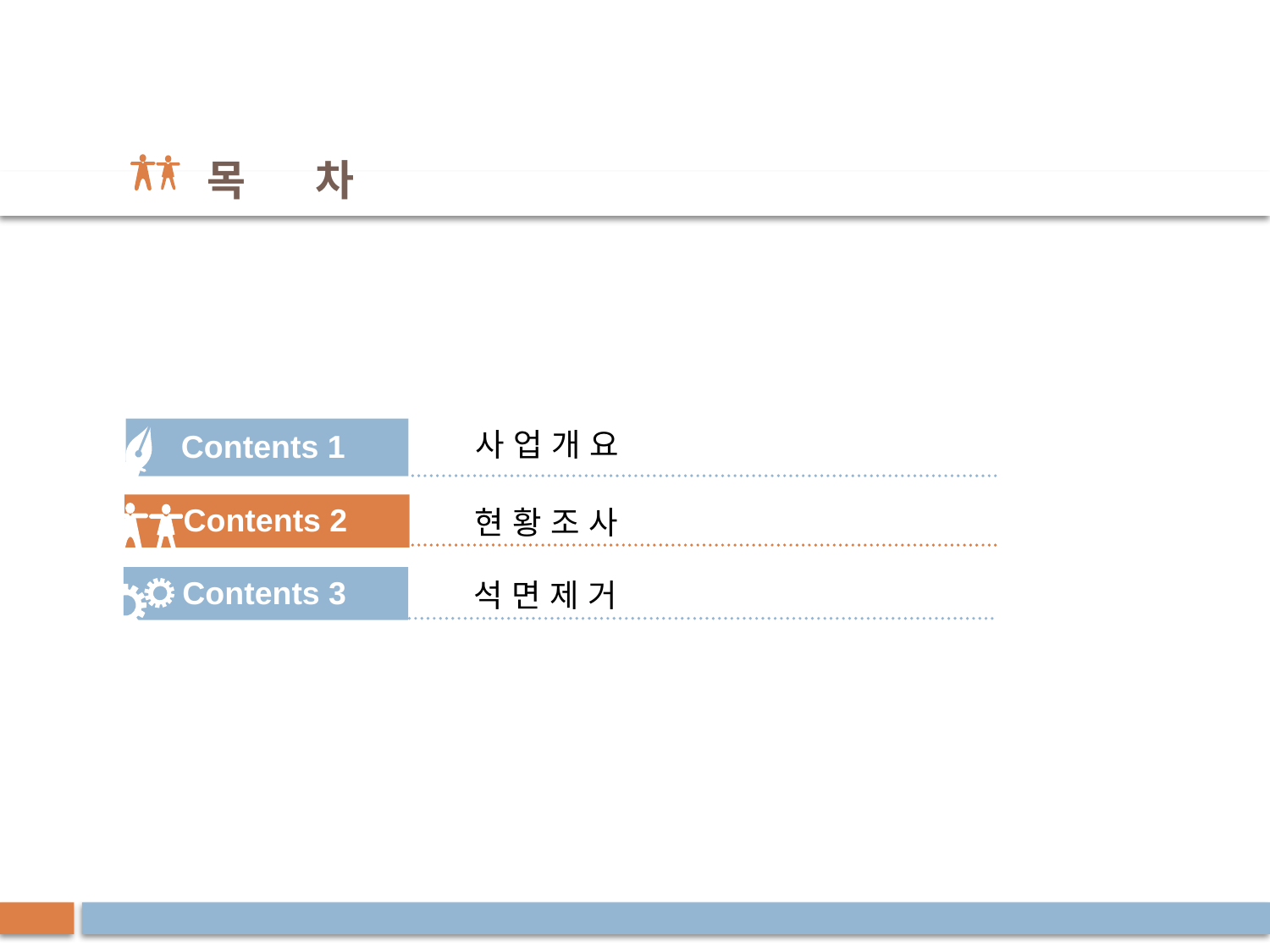

목     차

사 업 개 요
Contents 1

Contents 2

현 황 조 사

Contents 3

석 면 제 거